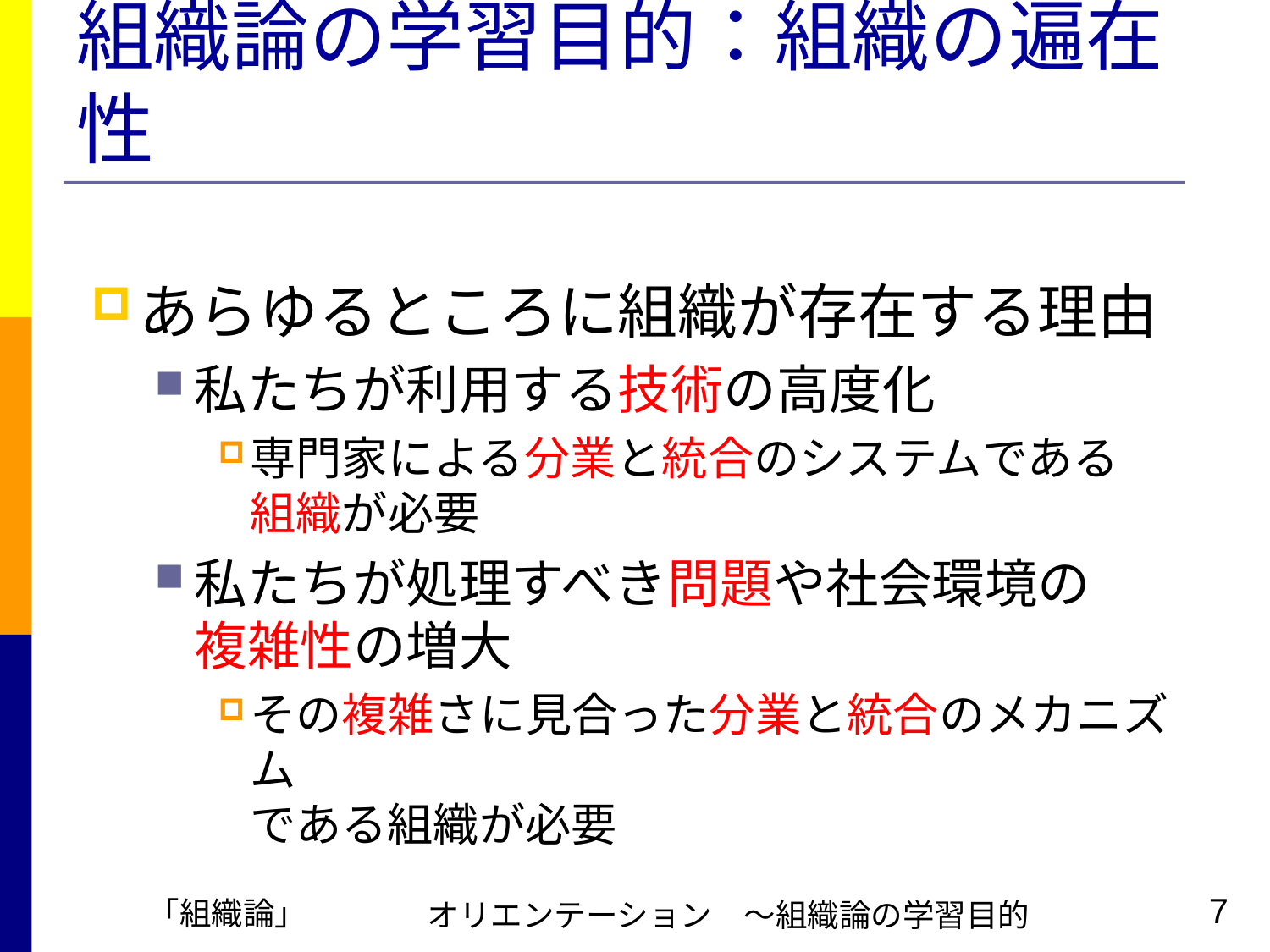

# 組織論の学習目的：組織の遍在性
あらゆるところに組織が存在する理由
私たちが利用する技術の高度化
専門家による分業と統合のシステムである
組織が必要
私たちが処理すべき問題や社会環境の
複雑性の増大
その複雑さに見合った分業と統合のメカニズム
である組織が必要
オリエンテーション　～組織論の学習目的
「組織論」
7